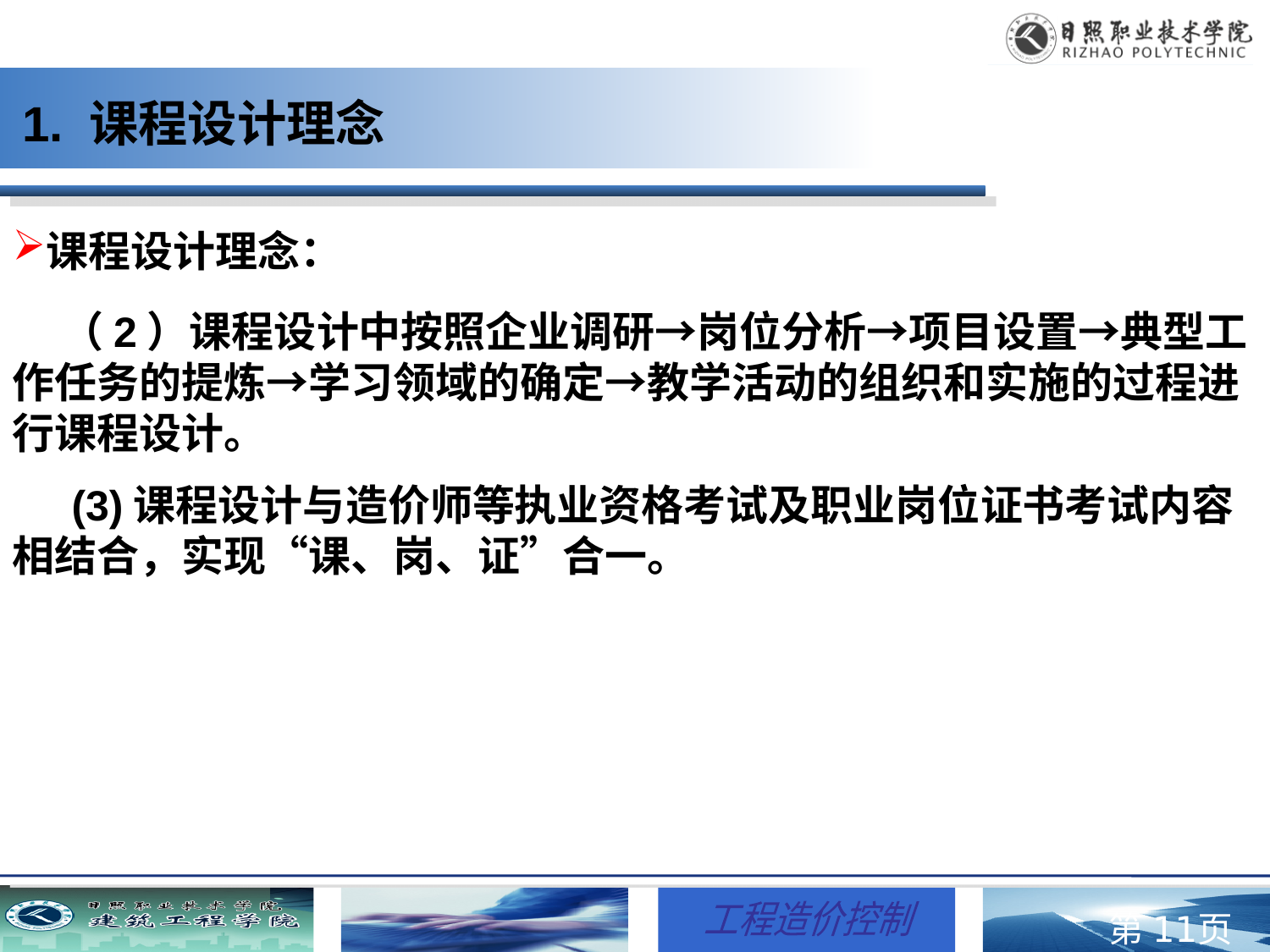

1. 课程设计理念
课程设计理念：
     （2）课程设计中按照企业调研→岗位分析→项目设置→典型工作任务的提炼→学习领域的确定→教学活动的组织和实施的过程进行课程设计。
     (3)课程设计与造价师等执业资格考试及职业岗位证书考试内容相结合，实现“课、岗、证”合一。

第11页